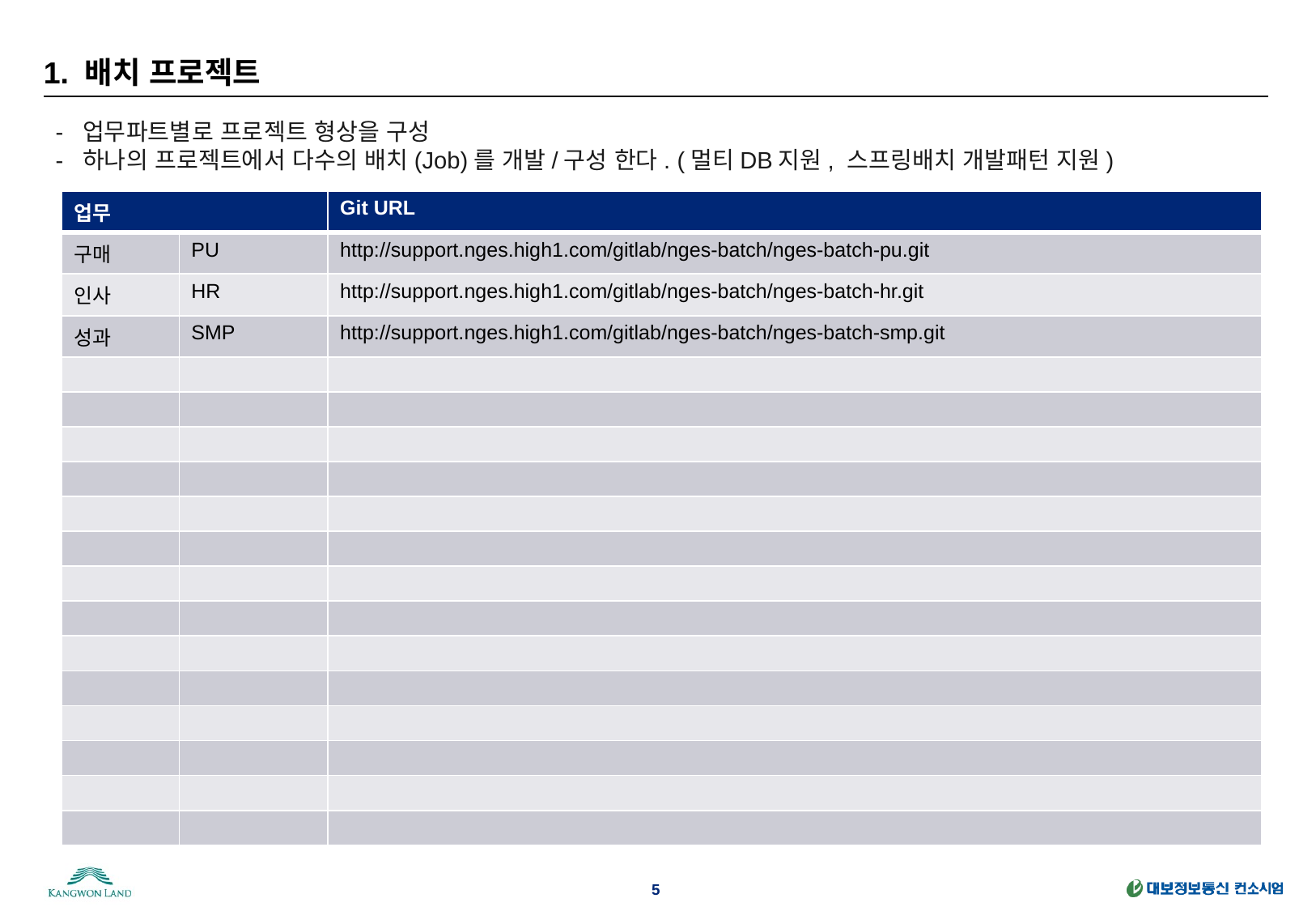

# 1. 배치 프로젝트
-  업무파트별로 프로젝트 형상을 구성
-  하나의 프로젝트에서 다수의 배치(Job)를 개발/구성 한다. (멀티DB지원, 스프링배치 개발패턴 지원)
| 업무 |  | Git URL |
| --- | --- | --- |
| 구매 | PU | http://support.nges.high1.com/gitlab/nges-batch/nges-batch-pu.git |
| 인사 | HR | http://support.nges.high1.com/gitlab/nges-batch/nges-batch-hr.git |
| 성과 | SMP | http://support.nges.high1.com/gitlab/nges-batch/nges-batch-smp.git |
|  |  |  |
|  |  |  |
|  |  |  |
|  |  |  |
|  |  |  |
|  |  |  |
|  |  |  |
|  |  |  |
|  |  |  |
|  |  |  |
|  |  |  |
|  |  |  |
|  |  |  |
|  |  |  |
5